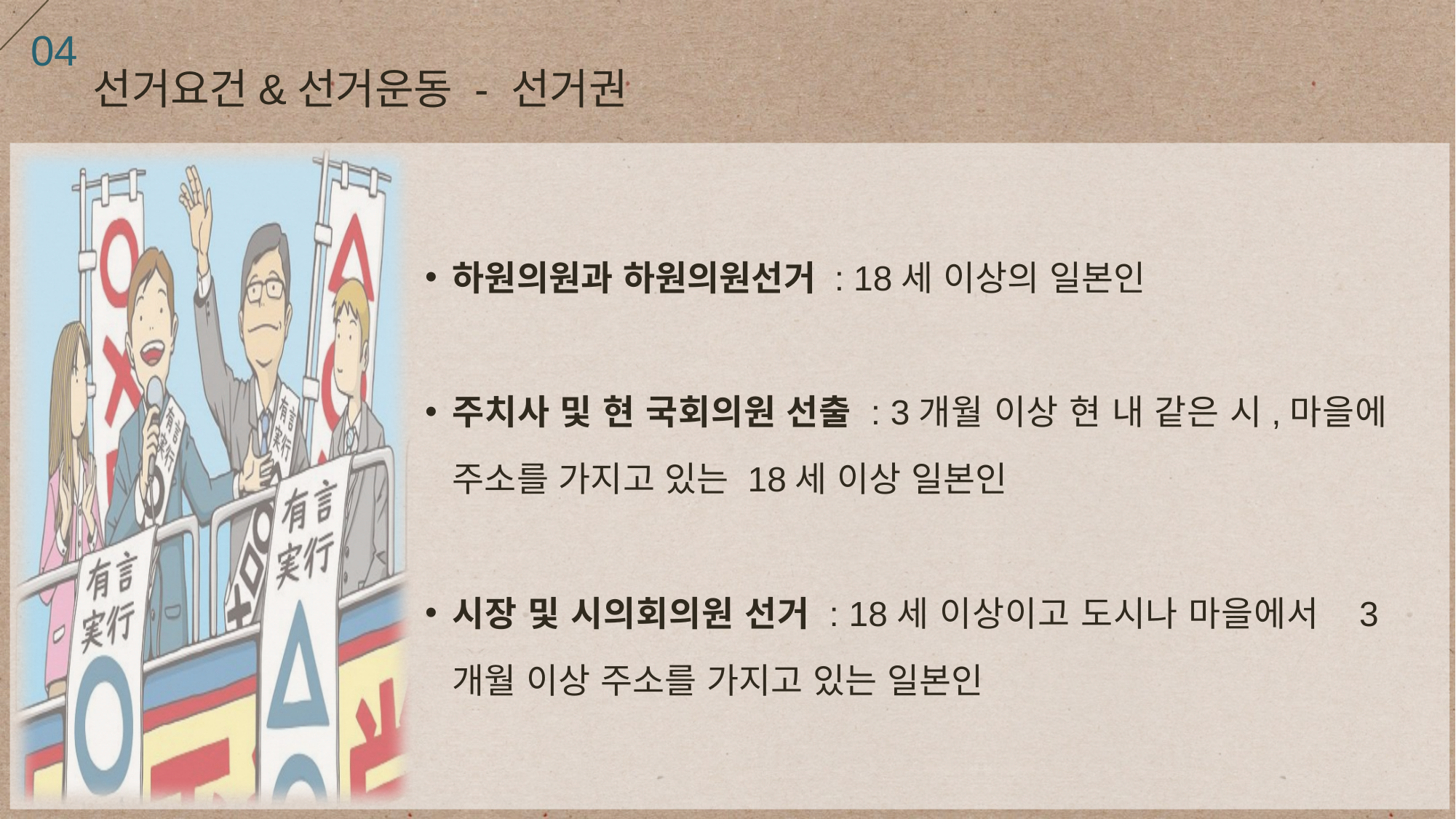

04
선거요건&선거운동 - 선거권

하원의원과 하원의원선거 : 18세 이상의 일본인

주치사 및 현 국회의원 선출 : 3개월 이상 현 내 같은 시,마을에 주소를 가지고 있는 18세 이상 일본인

시장 및 시의회의원 선거 : 18세 이상이고 도시나 마을에서   3개월 이상 주소를 가지고 있는 일본인